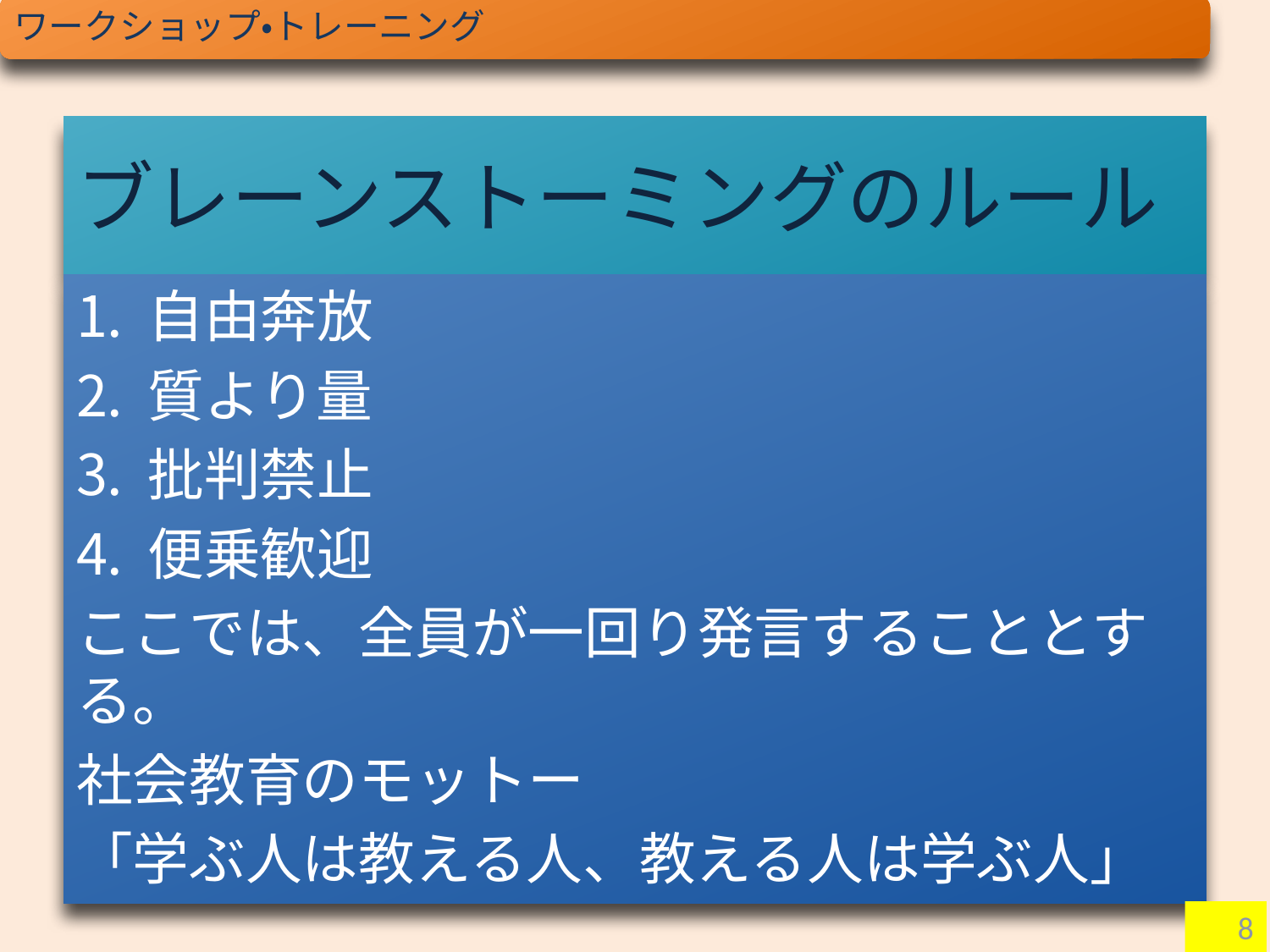

ワークショップ・トレーニング
# ブレーンストーミングのルール
自由奔放
質より量
批判禁止
便乗歓迎
ここでは、全員が一回り発言することとする。
社会教育のモットー
「学ぶ人は教える人、教える人は学ぶ人」
8